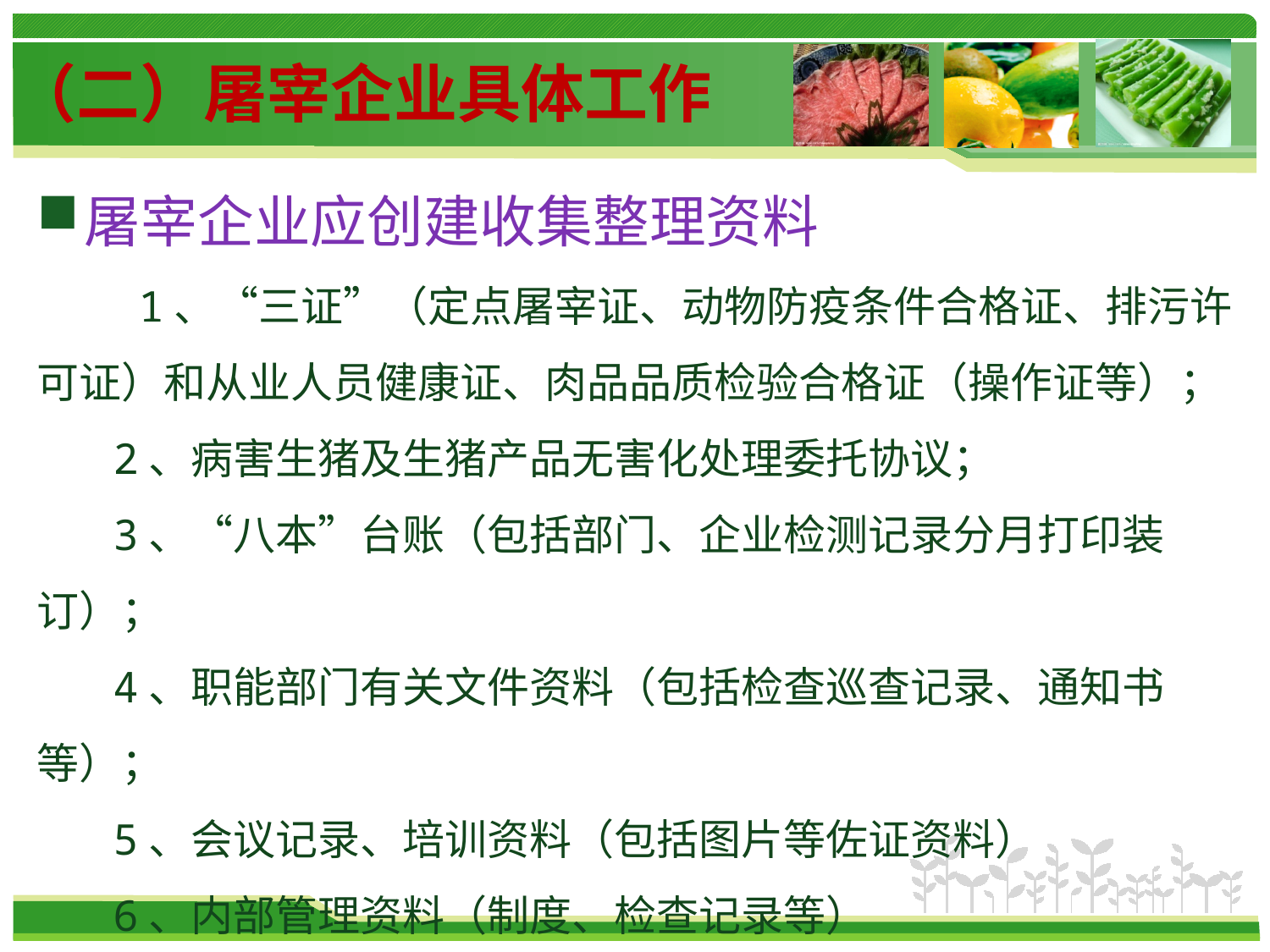

（二）屠宰企业具体工作
屠宰企业应创建收集整理资料
    1、“三证”（定点屠宰证、动物防疫条件合格证、排污许可证）和从业人员健康证、肉品品质检验合格证（操作证等）；
   2、病害生猪及生猪产品无害化处理委托协议；
   3、“八本”台账（包括部门、企业检测记录分月打印装订）；
   4、职能部门有关文件资料（包括检查巡查记录、通知书等）；
   5、会议记录、培训资料（包括图片等佐证资料）
   6、内部管理资料（制度、检查记录等）